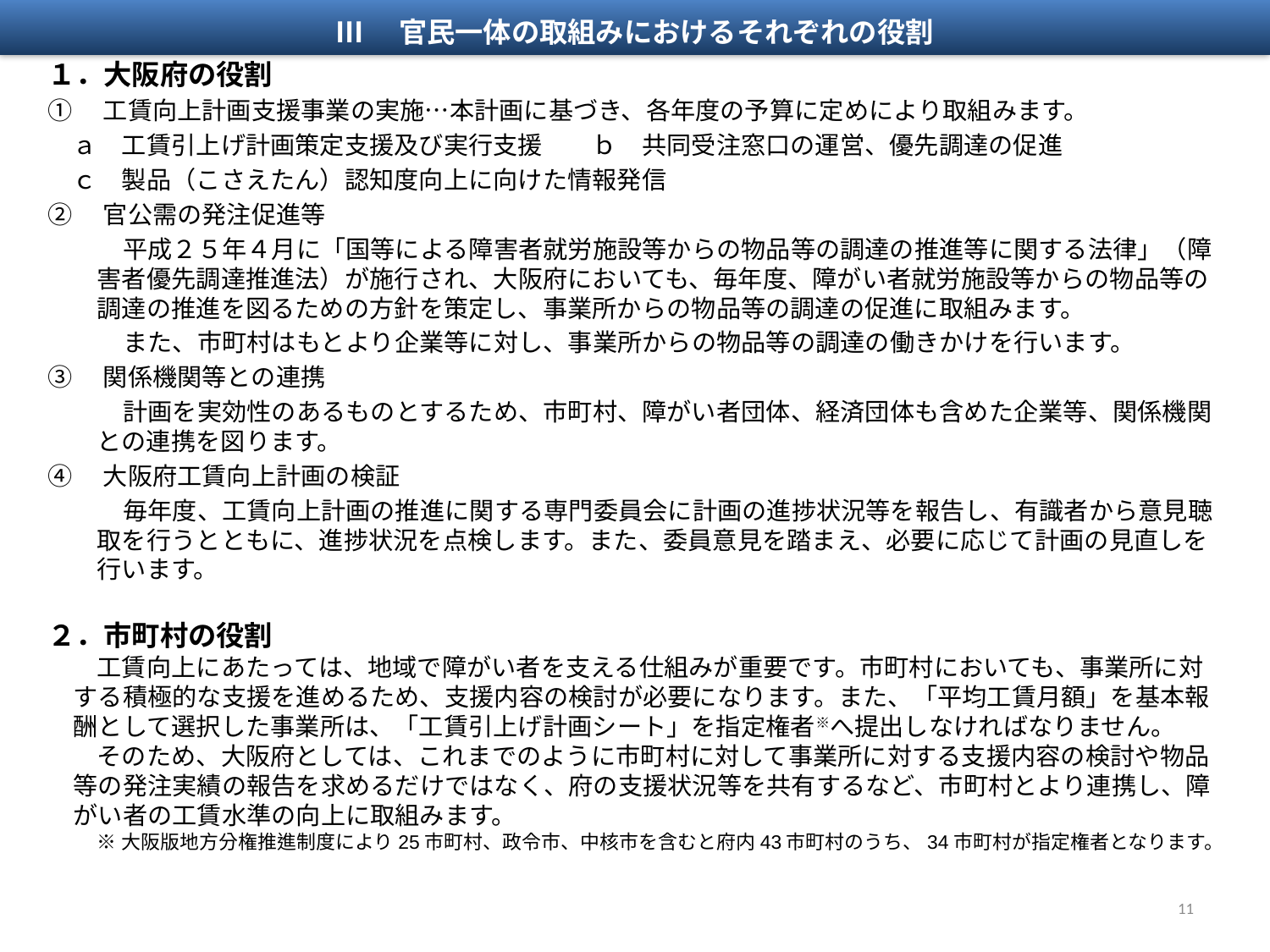

Ⅲ　官民一体の取組みにおけるそれぞれの役割
１．大阪府の役割
①　工賃向上計画支援事業の実施…本計画に基づき、各年度の予算に定めにより取組みます。
　ａ　工賃引上げ計画策定支援及び実行支援　　ｂ　共同受注窓口の運営、優先調達の促進
　ｃ　製品（こさえたん）認知度向上に向けた情報発信
②　官公需の発注促進等
平成２５年４月に「国等による障害者就労施設等からの物品等の調達の推進等に関する法律」（障害者優先調達推進法）が施行され、大阪府においても、毎年度、障がい者就労施設等からの物品等の調達の推進を図るための方針を策定し、事業所からの物品等の調達の促進に取組みます。
また、市町村はもとより企業等に対し、事業所からの物品等の調達の働きかけを行います。
③　関係機関等との連携
計画を実効性のあるものとするため、市町村、障がい者団体、経済団体も含めた企業等、関係機関との連携を図ります。
④　大阪府工賃向上計画の検証
毎年度、工賃向上計画の推進に関する専門委員会に計画の進捗状況等を報告し、有識者から意見聴取を行うとともに、進捗状況を点検します。また、委員意見を踏まえ、必要に応じて計画の見直しを行います。

２．市町村の役割
工賃向上にあたっては、地域で障がい者を支える仕組みが重要です。市町村においても、事業所に対する積極的な支援を進めるため、支援内容の検討が必要になります。また、「平均工賃月額」を基本報酬として選択した事業所は、「工賃引上げ計画シート」を指定権者※へ提出しなければなりません。
そのため、大阪府としては、これまでのように市町村に対して事業所に対する支援内容の検討や物品等の発注実績の報告を求めるだけではなく、府の支援状況等を共有するなど、市町村とより連携し、障がい者の工賃水準の向上に取組みます。
※大阪版地方分権推進制度により25市町村、政令市、中核市を含むと府内43市町村のうち、34市町村が指定権者となります。
11